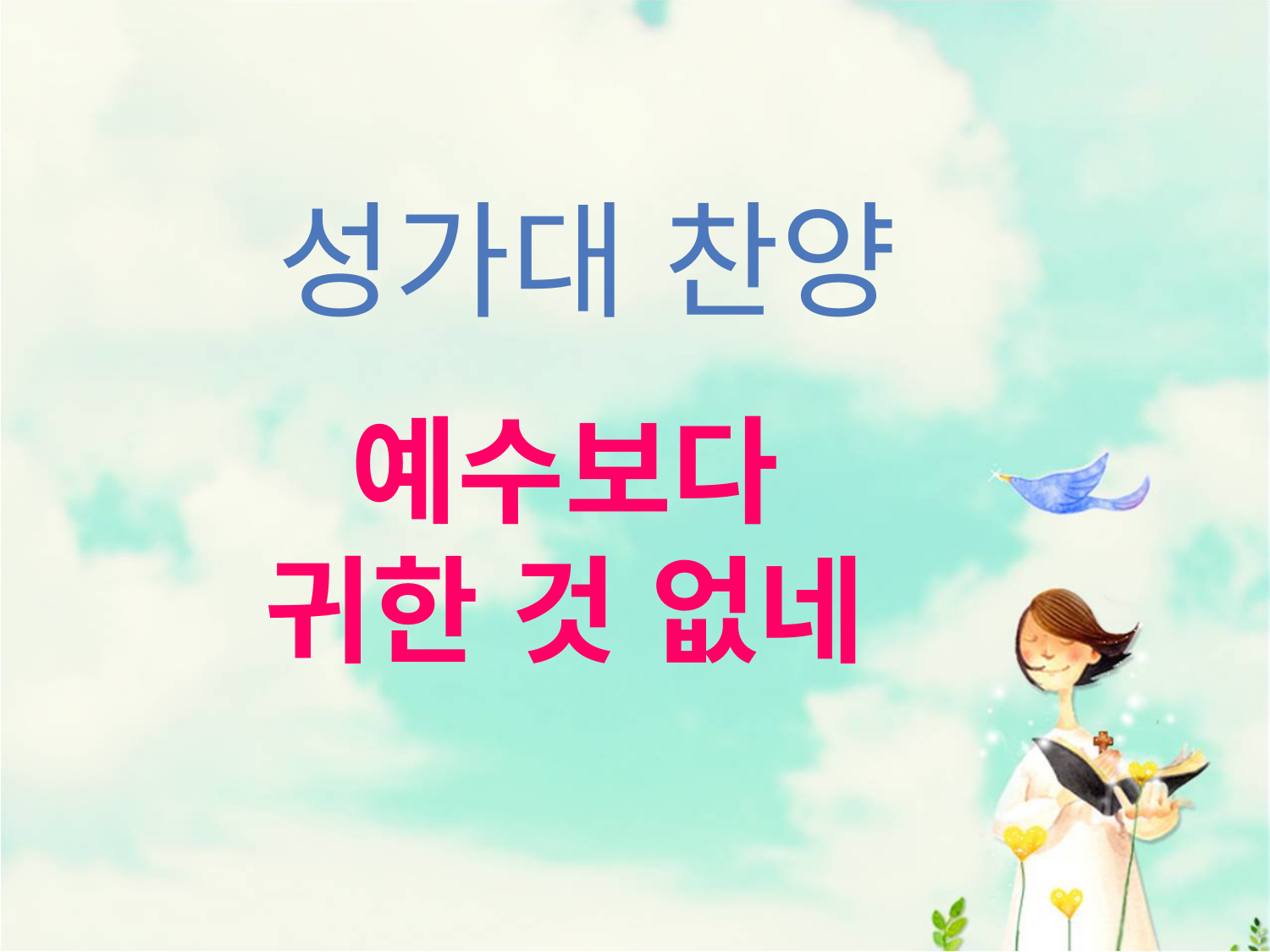

성가대 찬양
# 예수보다 귀한 것 없네